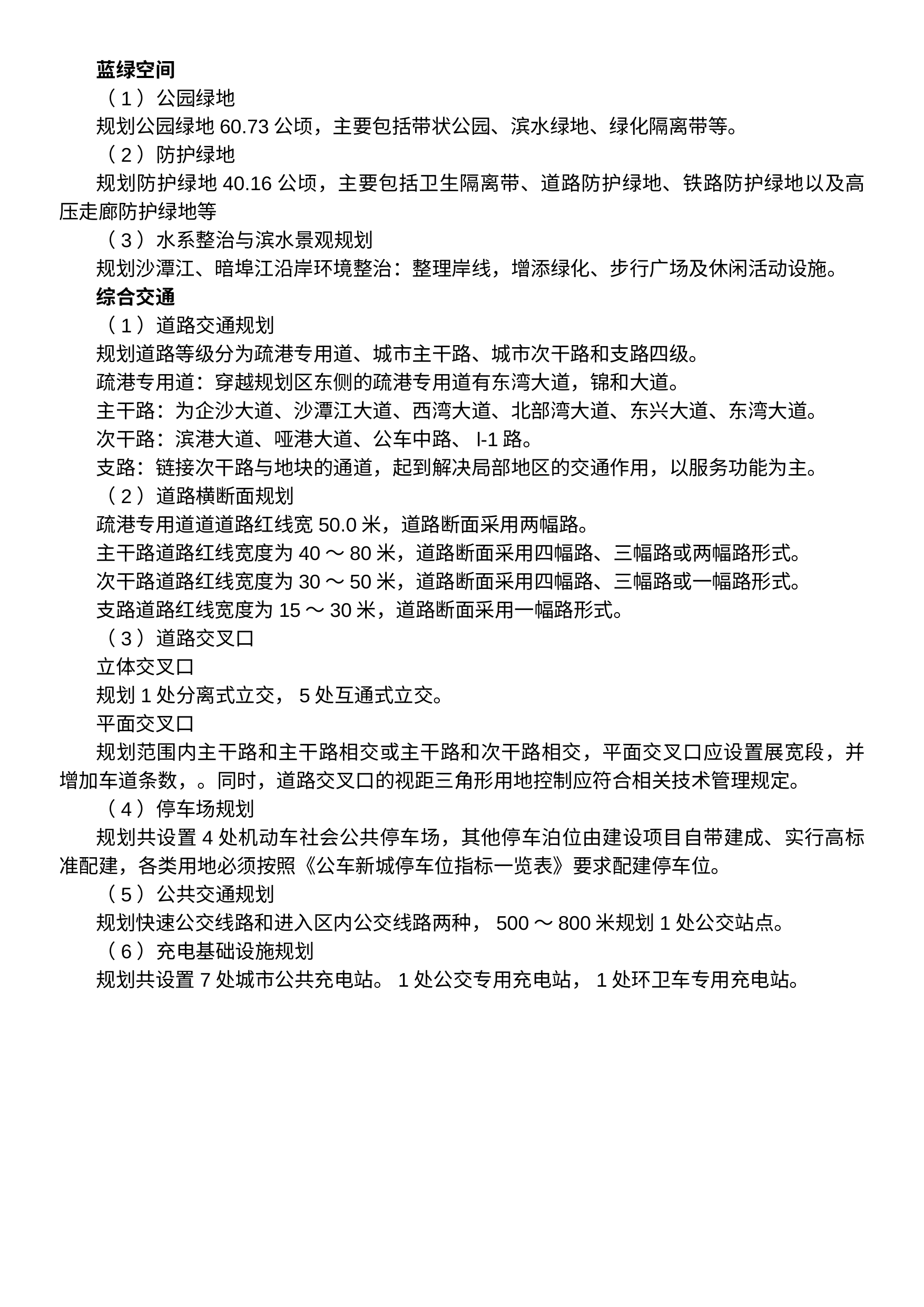

蓝绿空间
（1）公园绿地
规划公园绿地60.73公顷，主要包括带状公园、滨水绿地、绿化隔离带等。
（2）防护绿地
规划防护绿地40.16公顷，主要包括卫生隔离带、道路防护绿地、铁路防护绿地以及高压走廊防护绿地等
（3）水系整治与滨水景观规划
规划沙潭江、暗埠江沿岸环境整治：整理岸线，增添绿化、步行广场及休闲活动设施。
综合交通
（1）道路交通规划
规划道路等级分为疏港专用道、城市主干路、城市次干路和支路四级。
疏港专用道：穿越规划区东侧的疏港专用道有东湾大道，锦和大道。
主干路：为企沙大道、沙潭江大道、西湾大道、北部湾大道、东兴大道、东湾大道。
次干路：滨港大道、哑港大道、公车中路、l-1路。
支路：链接次干路与地块的通道，起到解决局部地区的交通作用，以服务功能为主。
（2）道路横断面规划
疏港专用道道道路红线宽50.0米，道路断面采用两幅路。
主干路道路红线宽度为40～80米，道路断面采用四幅路、三幅路或两幅路形式。
次干路道路红线宽度为30～50米，道路断面采用四幅路、三幅路或一幅路形式。
支路道路红线宽度为15～30米，道路断面采用一幅路形式。
（3）道路交叉口
立体交叉口
规划1处分离式立交，5处互通式立交。
平面交叉口
规划范围内主干路和主干路相交或主干路和次干路相交，平面交叉口应设置展宽段，并增加车道条数，。同时，道路交叉口的视距三角形用地控制应符合相关技术管理规定。
（4）停车场规划
规划共设置4处机动车社会公共停车场，其他停车泊位由建设项目自带建成、实行高标准配建，各类用地必须按照《公车新城停车位指标一览表》要求配建停车位。
（5）公共交通规划
规划快速公交线路和进入区内公交线路两种，500～800米规划1处公交站点。
（6）充电基础设施规划
规划共设置7处城市公共充电站。1处公交专用充电站，1处环卫车专用充电站。